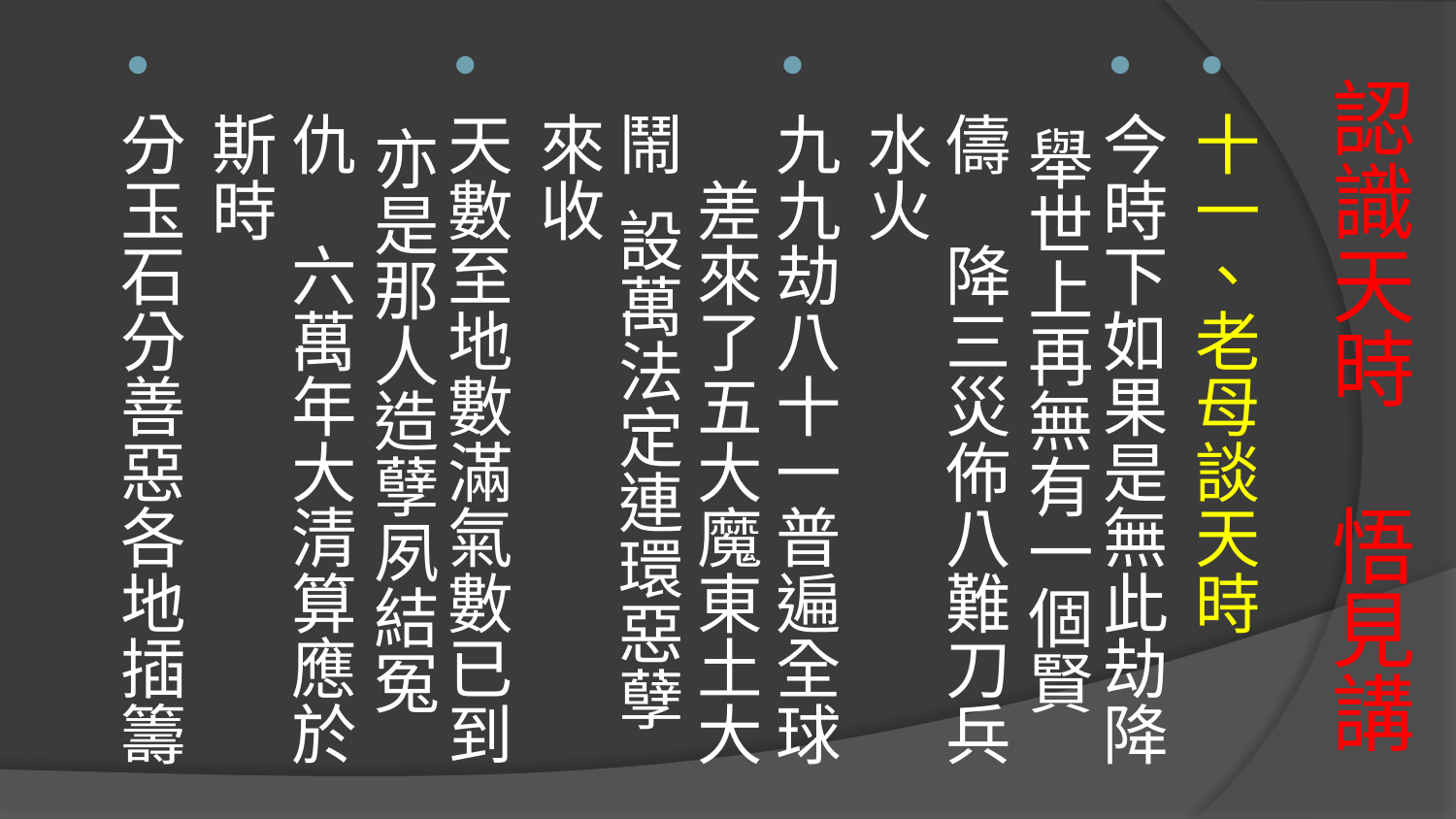

十一、老母談天時
今時下如果是無此劫降  舉世上再無有一個賢儔　降三災佈八難刀兵水火
九九劫八十一普遍全球　差來了五大魔東土大鬧  設萬法定連環惡孽來收
天數至地數滿氣數已到  亦是那人造孽夙結冤仇　六萬年大清算應於斯時
分玉石分善惡各地插籌

# 認識天時     悟見講